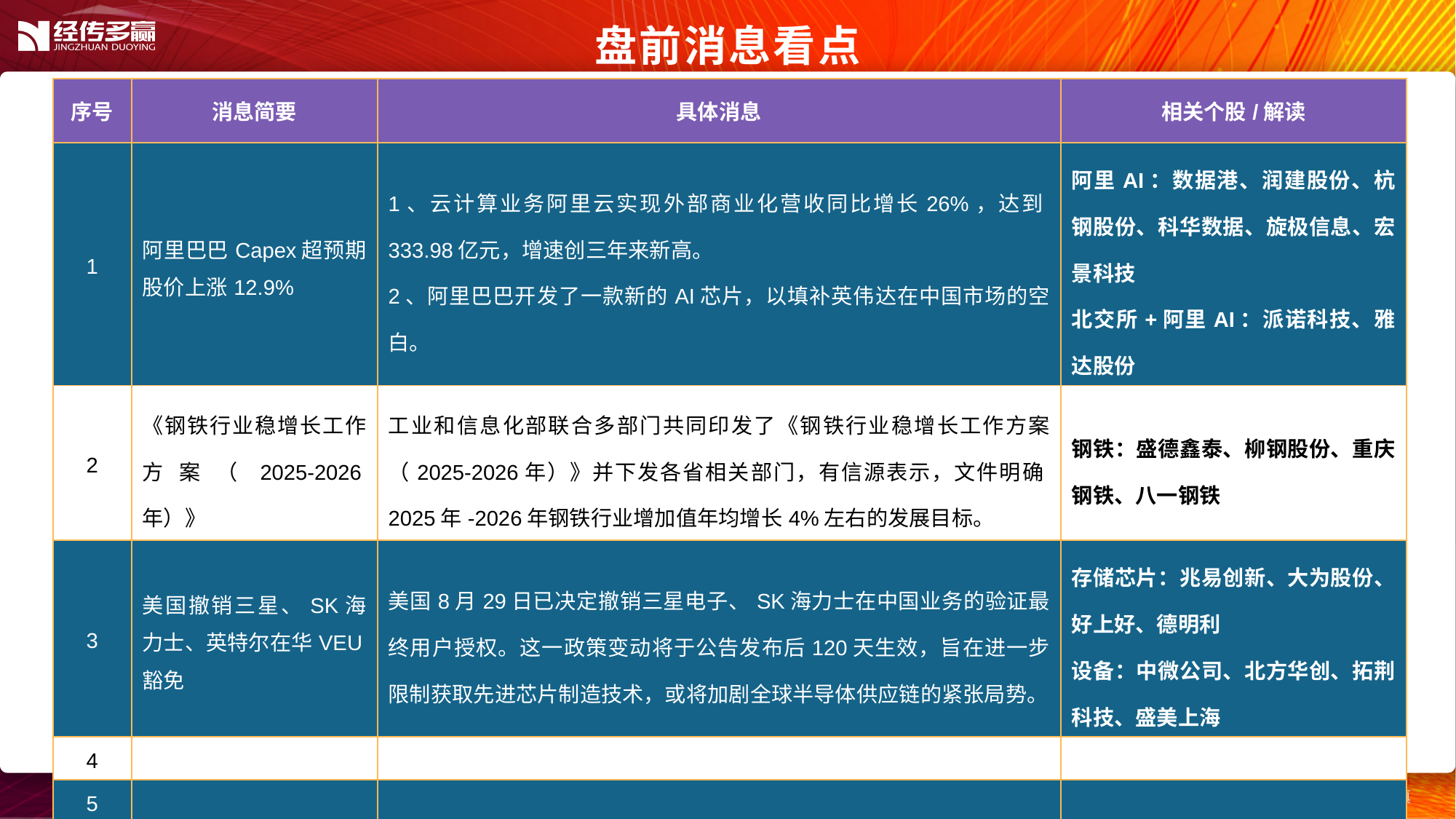

盘前消息看点
| 序号 | 消息简要 | 具体消息 | 相关个股/解读 |
| --- | --- | --- | --- |
| 1 | 阿里巴巴Capex超预期 股价上涨12.9% | 1、云计算业务阿里云实现外部商业化营收同比增长26%，达到333.98亿元，增速创三年来新高。 2、阿里巴巴开发了一款新的AI芯片，以填补英伟达在中国市场的空白。 | 阿里AI：数据港、润建股份、杭钢股份、科华数据、旋极信息、宏景科技 北交所+阿里AI：派诺科技、雅达股份 |
| 2 | 《钢铁行业稳增长工作方案（2025-2026年）》 | 工业和信息化部联合多部门共同印发了《钢铁行业稳增长工作方案（2025-2026年）》并下发各省相关部门，有信源表示，文件明确2025年-2026年钢铁行业增加值年均增长4%左右的发展目标。 | 钢铁：盛德鑫泰、柳钢股份、重庆钢铁、八一钢铁 |
| 3 | 美国撤销三星、SK海力士、英特尔在华VEU豁免 | 美国8月29日已决定撤销三星电子、SK海力士在中国业务的验证最终用户授权。这一政策变动将于公告发布后120天生效，旨在进一步限制获取先进芯片制造技术，或将加剧全球半导体供应链的紧张局势。 | 存储芯片：兆易创新、大为股份、好上好、德明利 设备：中微公司、北方华创、拓荆科技、盛美上海 |
| 4 |  |  |  |
| 5 |  |  |  |